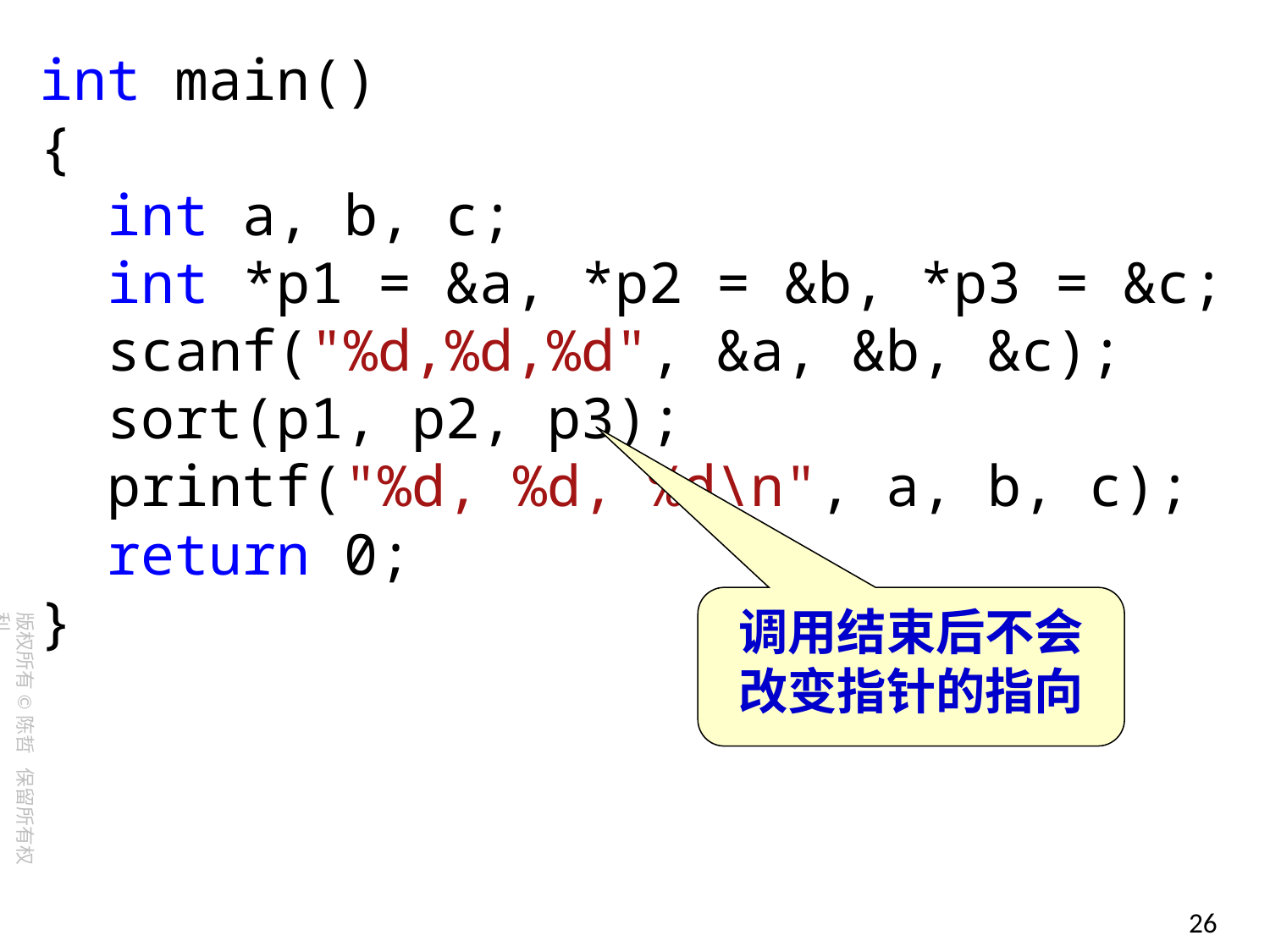

int main()
{
  int a, b, c;
  int *p1 = &a, *p2 = &b, *p3 = &c;
  scanf("%d,%d,%d", &a, &b, &c);
  sort(p1, p2, p3);
  printf("%d, %d, %d\n", a, b, c);
  return 0;
}
调用结束后不会改变指针的指向
26